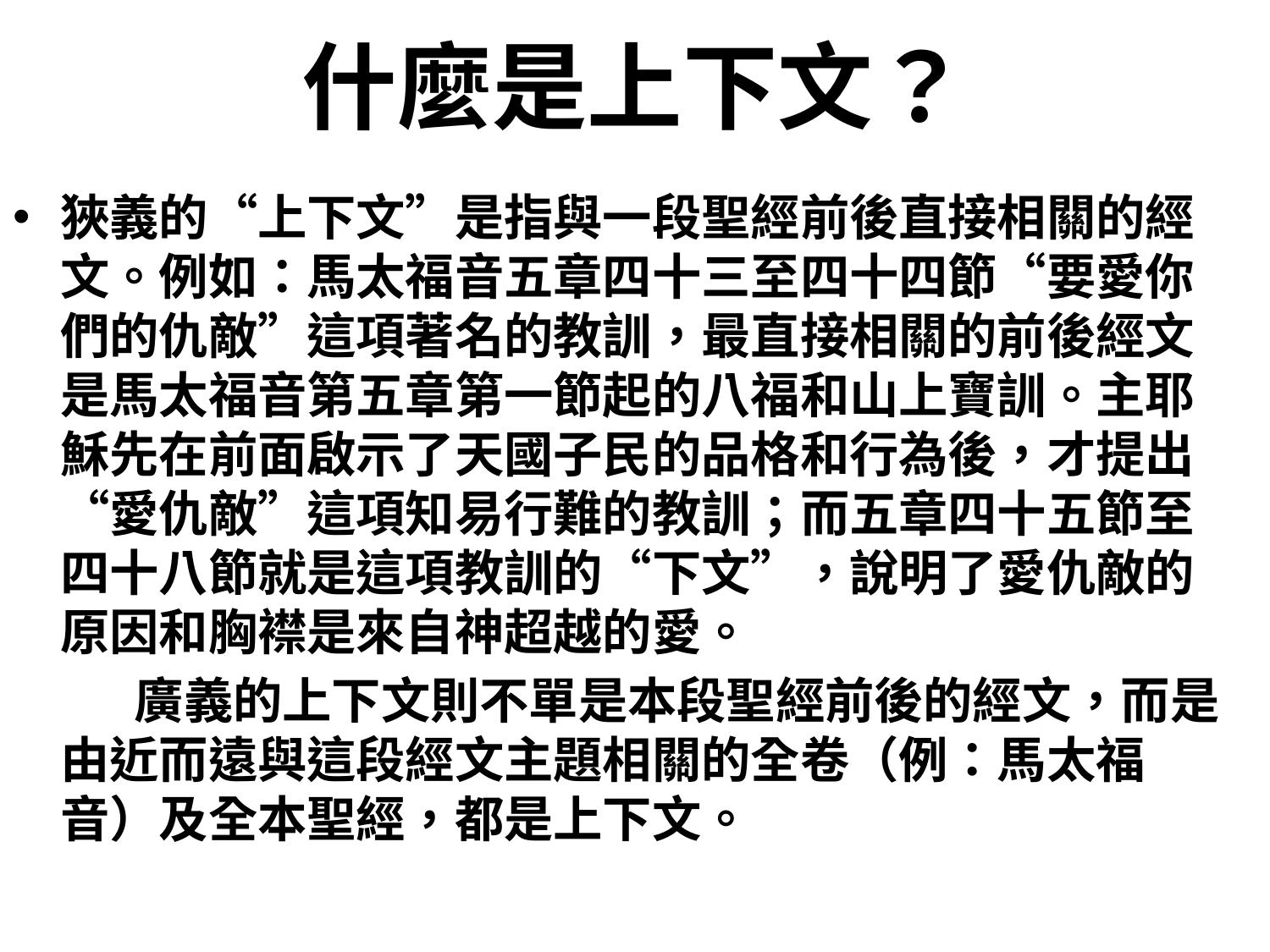

# 什麼是上下文？
狹義的“上下文”是指與一段聖經前後直接相關的經文。例如：馬太福音五章四十三至四十四節“要愛你們的仇敵”這項著名的教訓，最直接相關的前後經文是馬太福音第五章第一節起的八福和山上寶訓。主耶穌先在前面啟示了天國子民的品格和行為後，才提出“愛仇敵”這項知易行難的教訓；而五章四十五節至四十八節就是這項教訓的“下文”，說明了愛仇敵的原因和胸襟是來自神超越的愛。
 　　廣義的上下文則不單是本段聖經前後的經文，而是由近而遠與這段經文主題相關的全卷（例：馬太福音）及全本聖經，都是上下文。